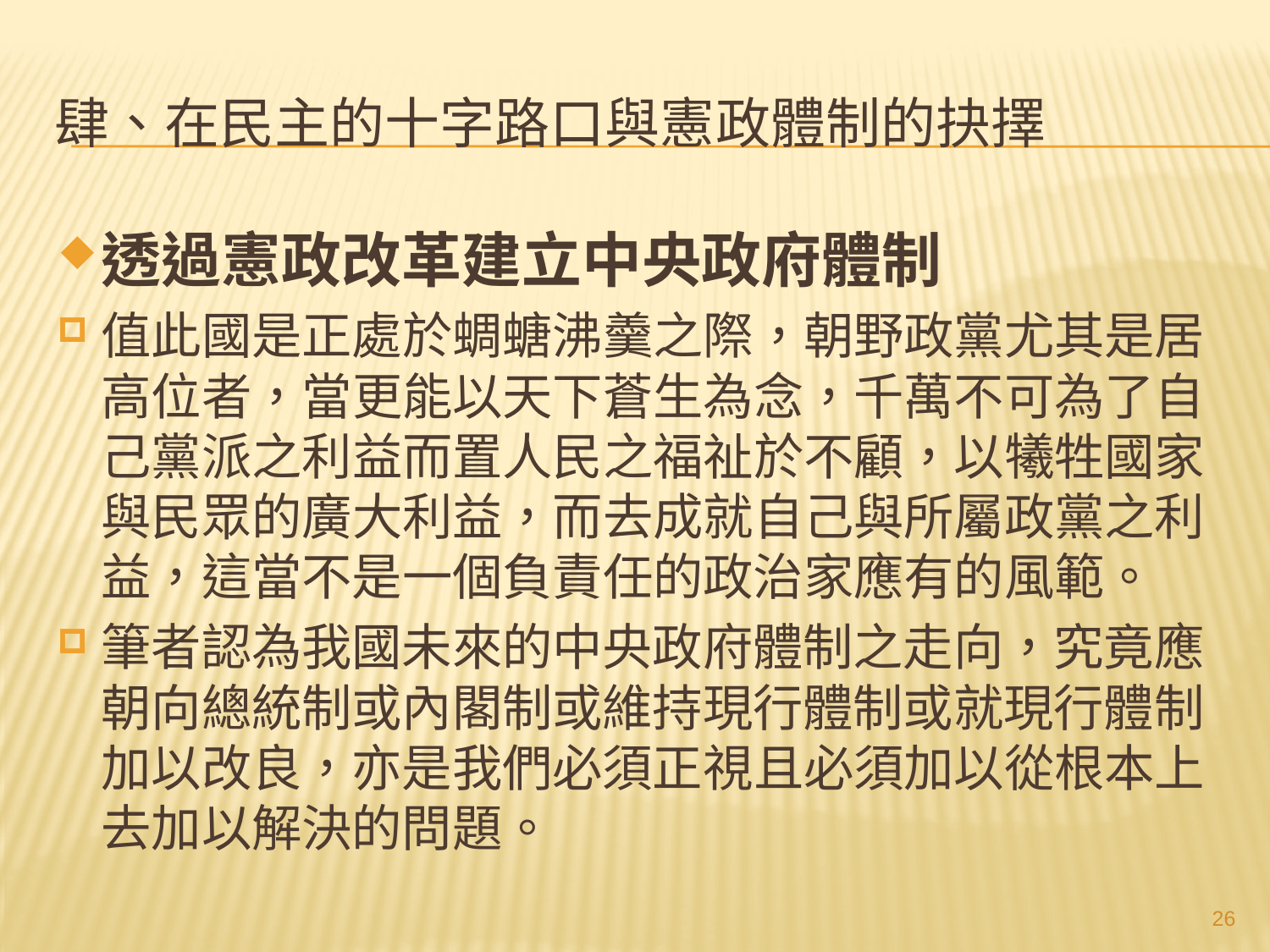

# 肆、在民主的十字路口與憲政體制的抉擇
透過憲政改革建立中央政府體制
值此國是正處於蜩螗沸羹之際，朝野政黨尤其是居高位者，當更能以天下蒼生為念，千萬不可為了自己黨派之利益而置人民之福祉於不顧，以犧牲國家與民眾的廣大利益，而去成就自己與所屬政黨之利益，這當不是一個負責任的政治家應有的風範。
筆者認為我國未來的中央政府體制之走向，究竟應朝向總統制或內閣制或維持現行體制或就現行體制加以改良，亦是我們必須正視且必須加以從根本上去加以解決的問題。
26